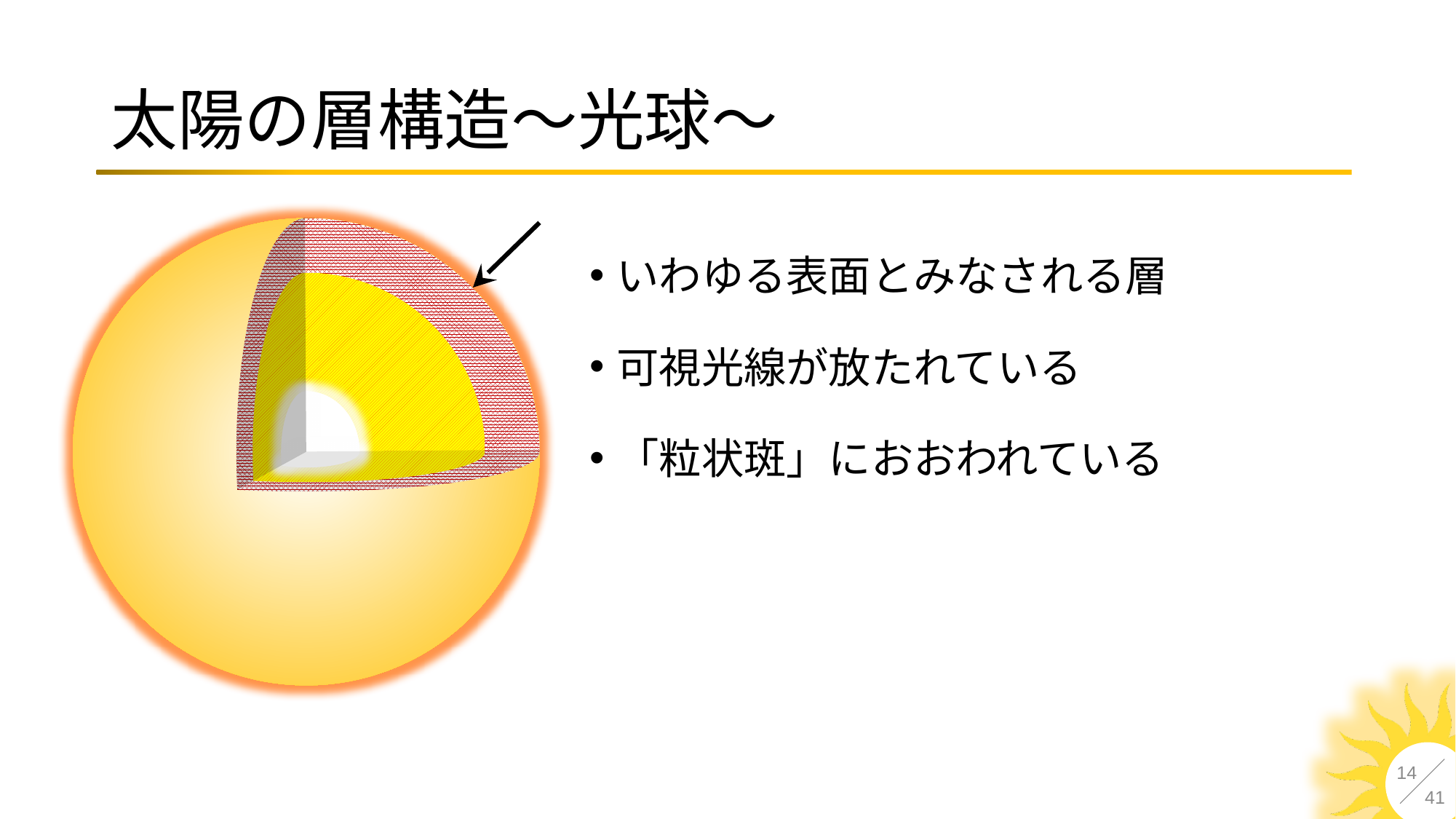

# 太陽の層構造～光球～

いわゆる表面とみなされる層
可視光線が放たれている
「粒状斑」におおわれている
14